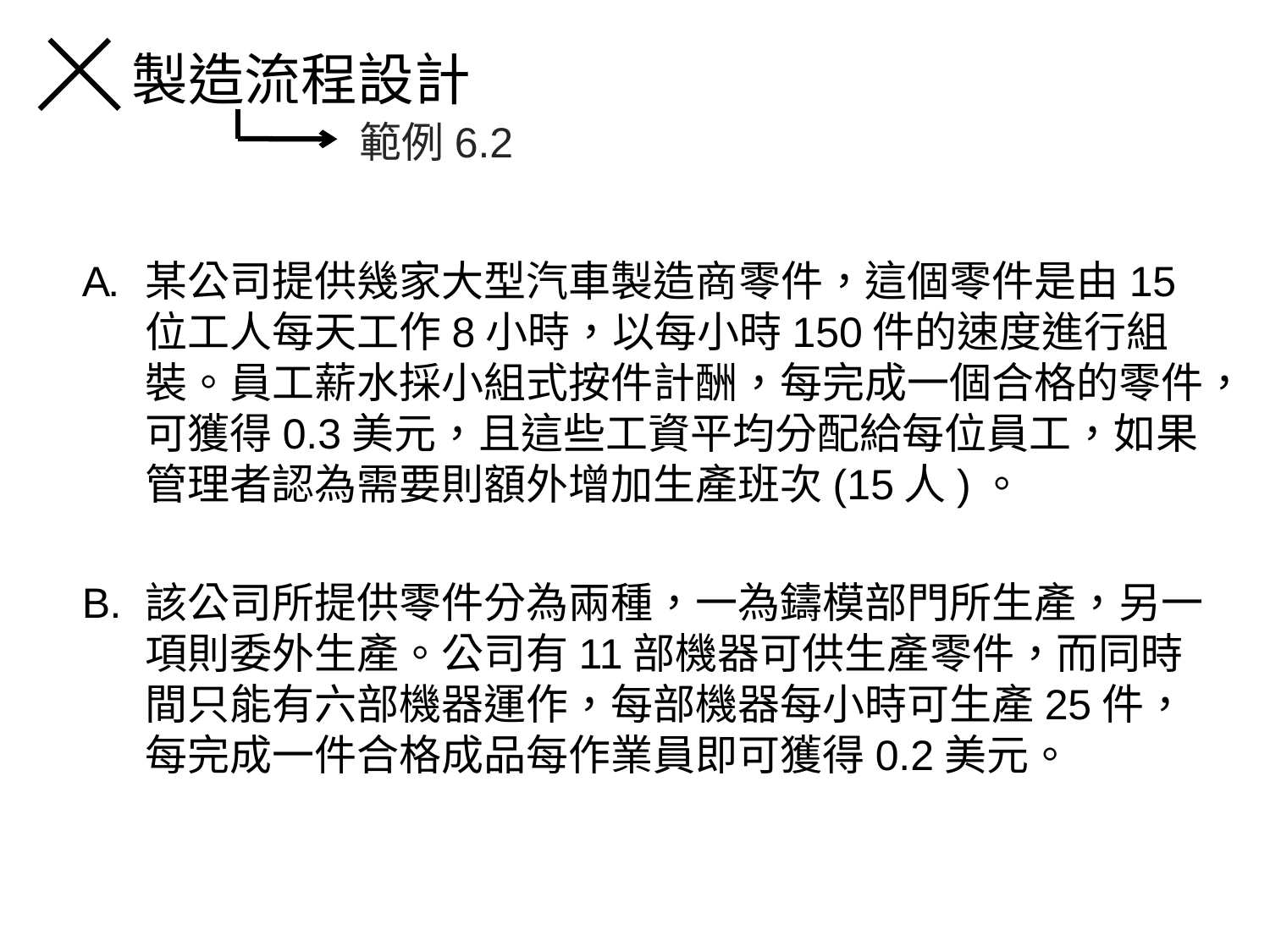

製造流程設計
範例6.2
某公司提供幾家大型汽車製造商零件，這個零件是由15位工人每天工作8小時，以每小時150件的速度進行組裝。員工薪水採小組式按件計酬，每完成一個合格的零件，可獲得0.3美元，且這些工資平均分配給每位員工，如果管理者認為需要則額外增加生產班次(15人)。

該公司所提供零件分為兩種，一為鑄模部門所生產，另一項則委外生產。公司有11部機器可供生產零件，而同時間只能有六部機器運作，每部機器每小時可生產25件， 每完成一件合格成品每作業員即可獲得0.2美元。